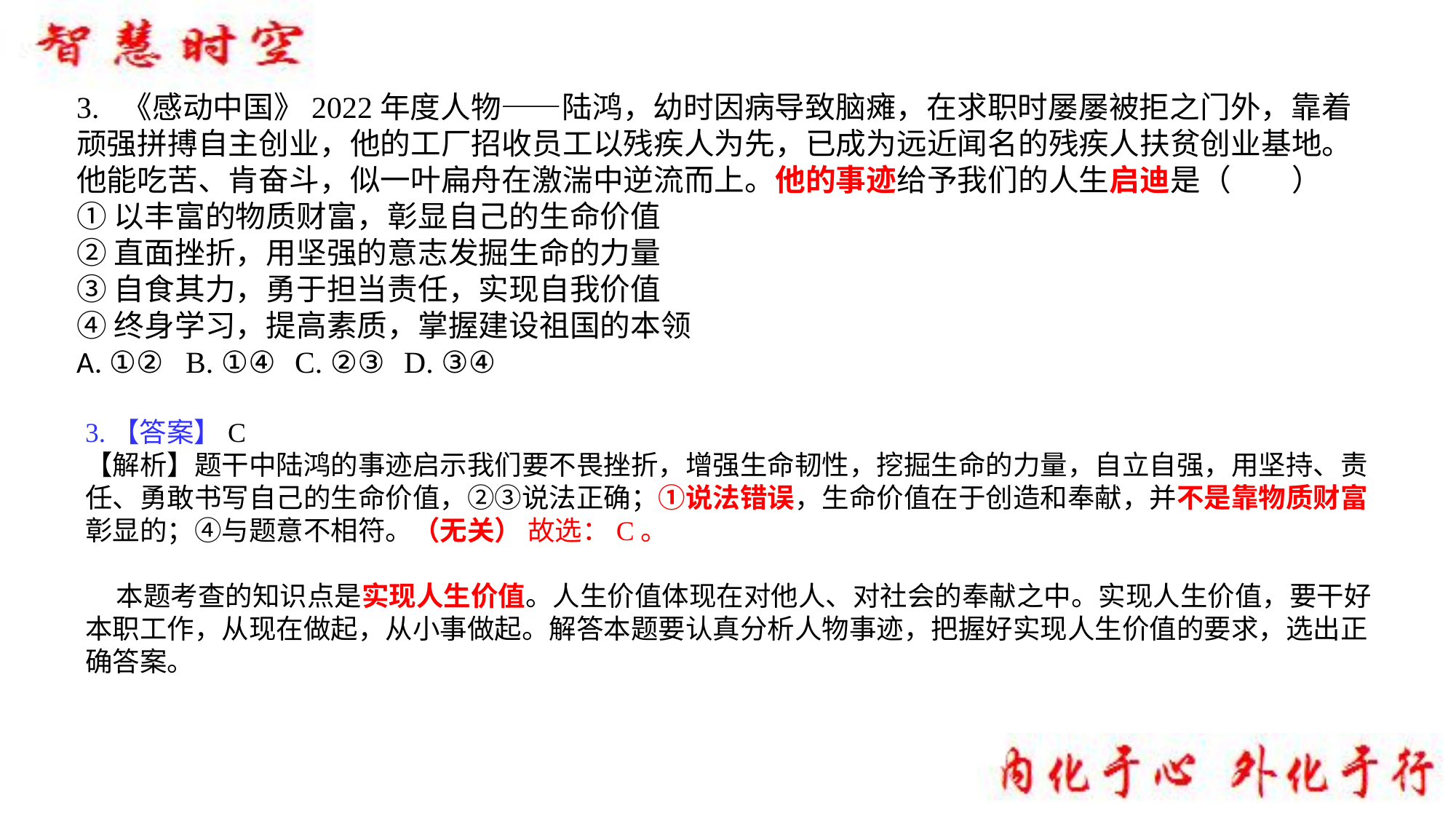

3.  《感动中国》2022年度人物——陆鸿，幼时因病导致脑瘫，在求职时屡屡被拒之门外，靠着顽强拼搏自主创业，他的工厂招收员工以残疾人为先，已成为远近闻名的残疾人扶贫创业基地。他能吃苦、肯奋斗，似一叶扁舟在激湍中逆流而上。他的事迹给予我们的人生启迪是（　　）
①以丰富的物质财富，彰显自己的生命价值
②直面挫折，用坚强的意志发掘生命的力量
③自食其力，勇于担当责任，实现自我价值
④终身学习，提高素质，掌握建设祖国的本领A. ①②	B. ①④	C. ②③	D. ③④
3.【答案】C【解析】题干中陆鸿的事迹启示我们要不畏挫折，增强生命韧性，挖掘生命的力量，自立自强，用坚持、责任、勇敢书写自己的生命价值，②③说法正确；①说法错误，生命价值在于创造和奉献，并不是靠物质财富彰显的；④与题意不相符。（无关） 故选：C。

    本题考查的知识点是实现人生价值。人生价值体现在对他人、对社会的奉献之中。实现人生价值，要干好本职工作，从现在做起，从小事做起。解答本题要认真分析人物事迹，把握好实现人生价值的要求，选出正确答案。